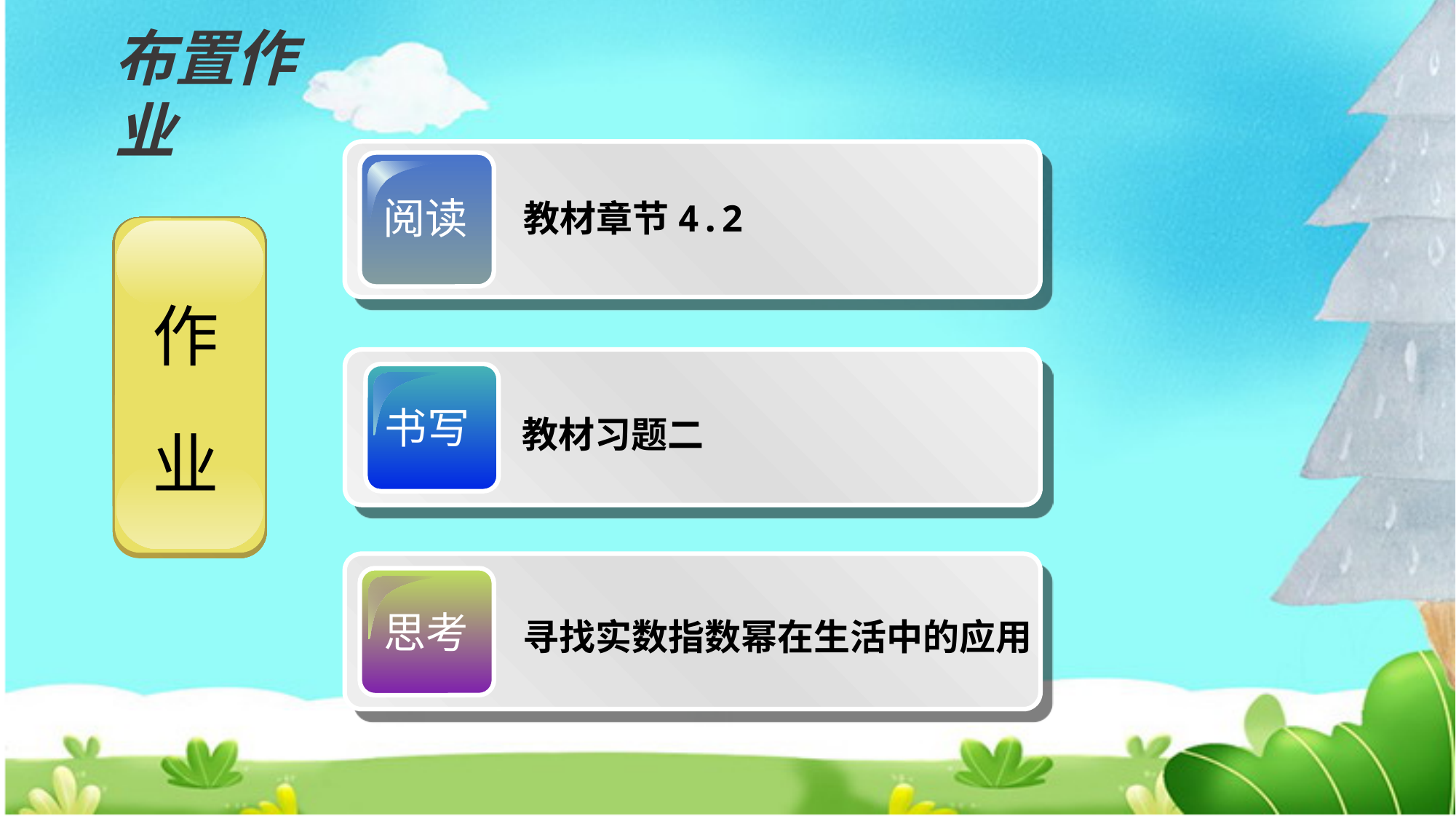

布置作业

阅读
教材章节4.2

书写
教材习题二

思考
寻找实数指数幂在生活中的应用

作
业